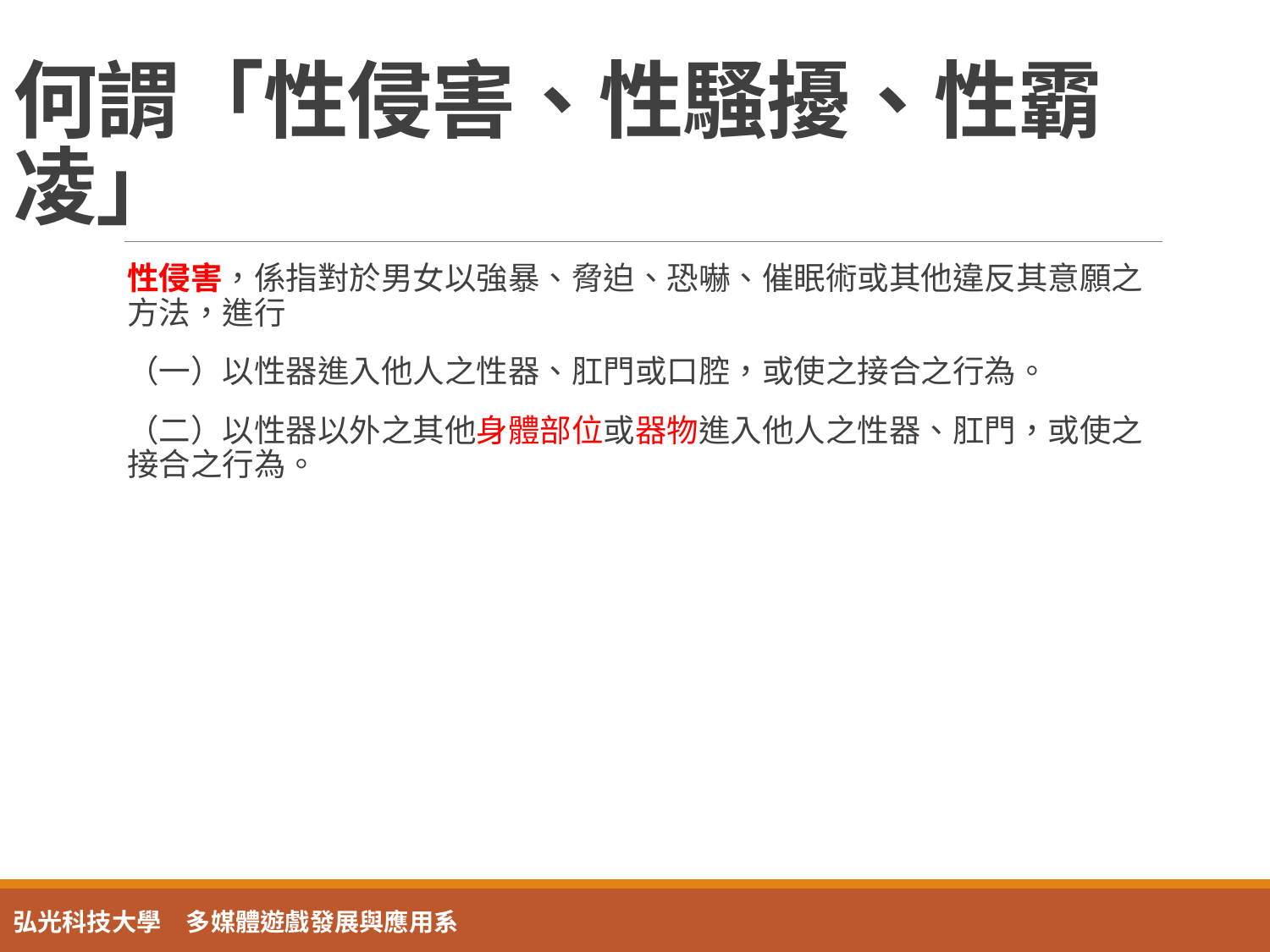

# 何謂「性侵害、性騷擾、性霸凌」
性侵害，係指對於男女以強暴、脅迫、恐嚇、催眠術或其他違反其意願之方法，進行
（一）以性器進入他人之性器、肛門或口腔，或使之接合之行為。
（二）以性器以外之其他身體部位或器物進入他人之性器、肛門，或使之接合之行為。